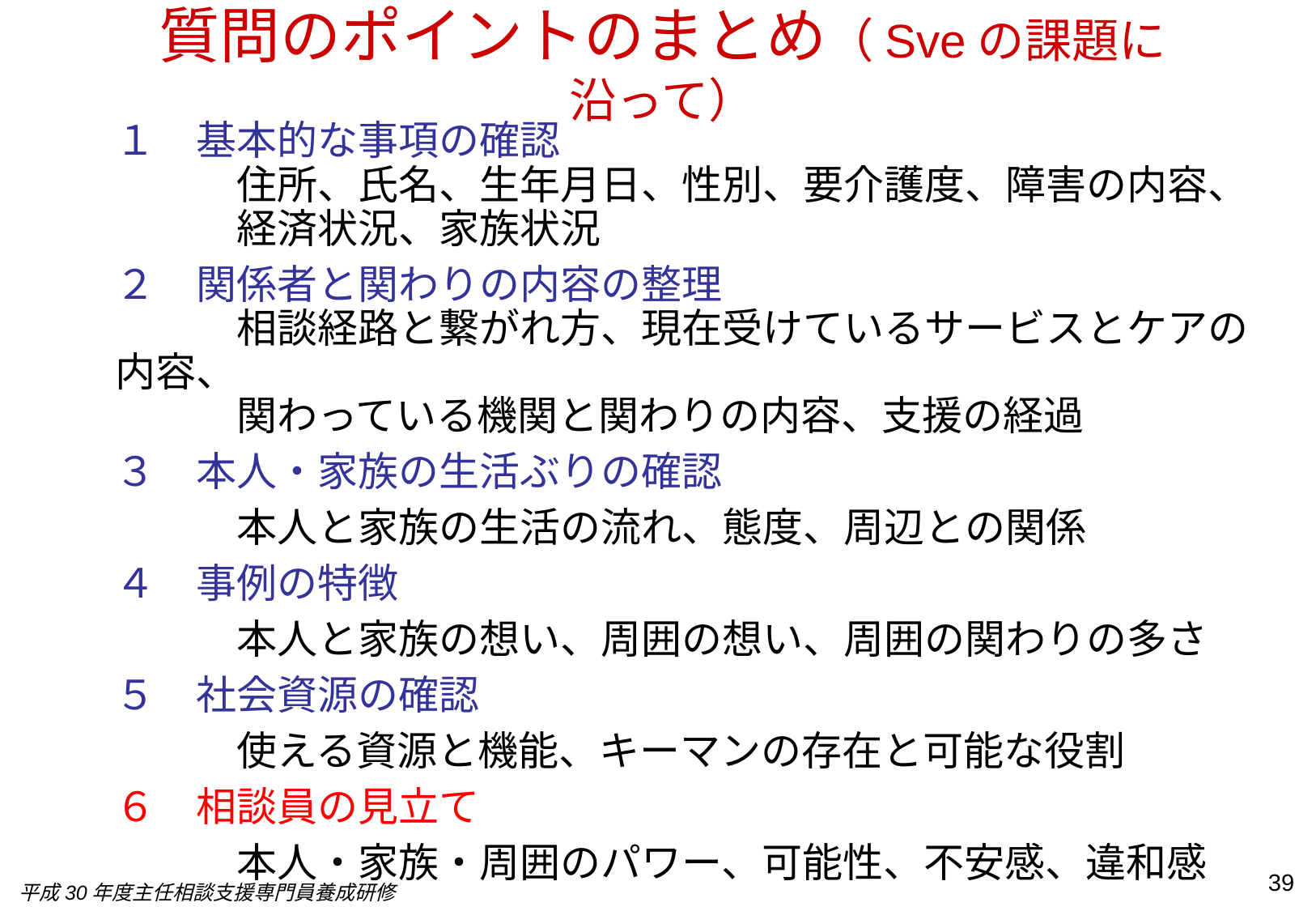

質問のポイントのまとめ（Sveの課題に沿って）
１　基本的な事項の確認
　　　住所、氏名、生年月日、性別、要介護度、障害の内容、
　　　経済状況、家族状況
２　関係者と関わりの内容の整理
　　　相談経路と繋がれ方、現在受けているサービスとケアの内容、
　　　関わっている機関と関わりの内容、支援の経過
３　本人・家族の生活ぶりの確認
　　　本人と家族の生活の流れ、態度、周辺との関係
４　事例の特徴
　　　本人と家族の想い、周囲の想い、周囲の関わりの多さ
５　社会資源の確認
　　　使える資源と機能、キーマンの存在と可能な役割
６　相談員の見立て
　　　本人・家族・周囲のパワー、可能性、不安感、違和感
39
平成30年度主任相談支援専門員養成研修